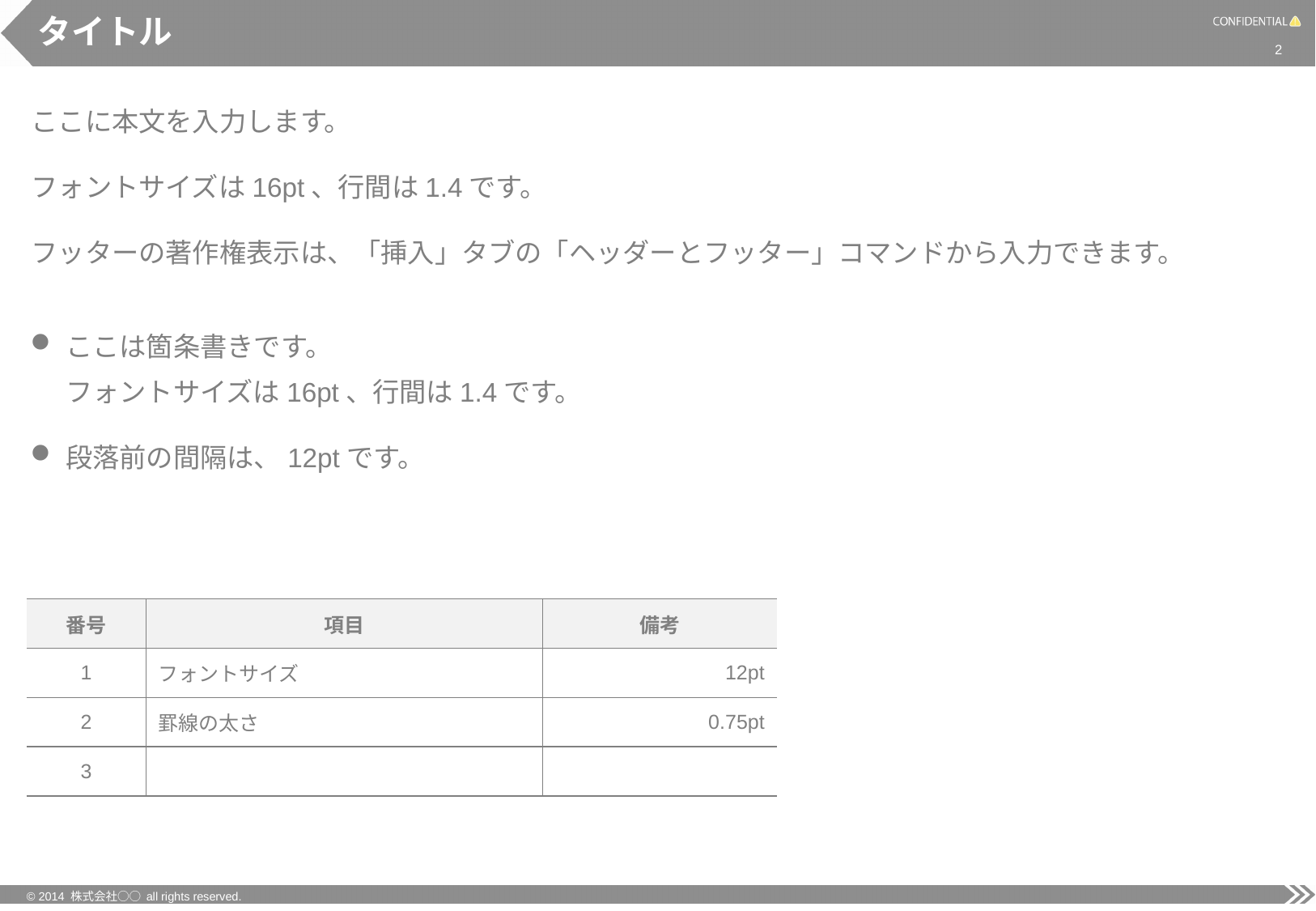

# タイトル
2
ここに本文を入力します。
フォントサイズは16pt、行間は1.4です。
フッターの著作権表示は、「挿入」タブの「ヘッダーとフッター」コマンドから入力できます。
ここは箇条書きです。
フォントサイズは16pt、行間は1.4です。
段落前の間隔は、12ptです。
| 番号 | 項目 | 備考 |
| --- | --- | --- |
| 1 | フォントサイズ | 12pt |
| 2 | 罫線の太さ | 0.75pt |
| 3 |  |  |
© 2014 株式会社○○ all rights reserved.